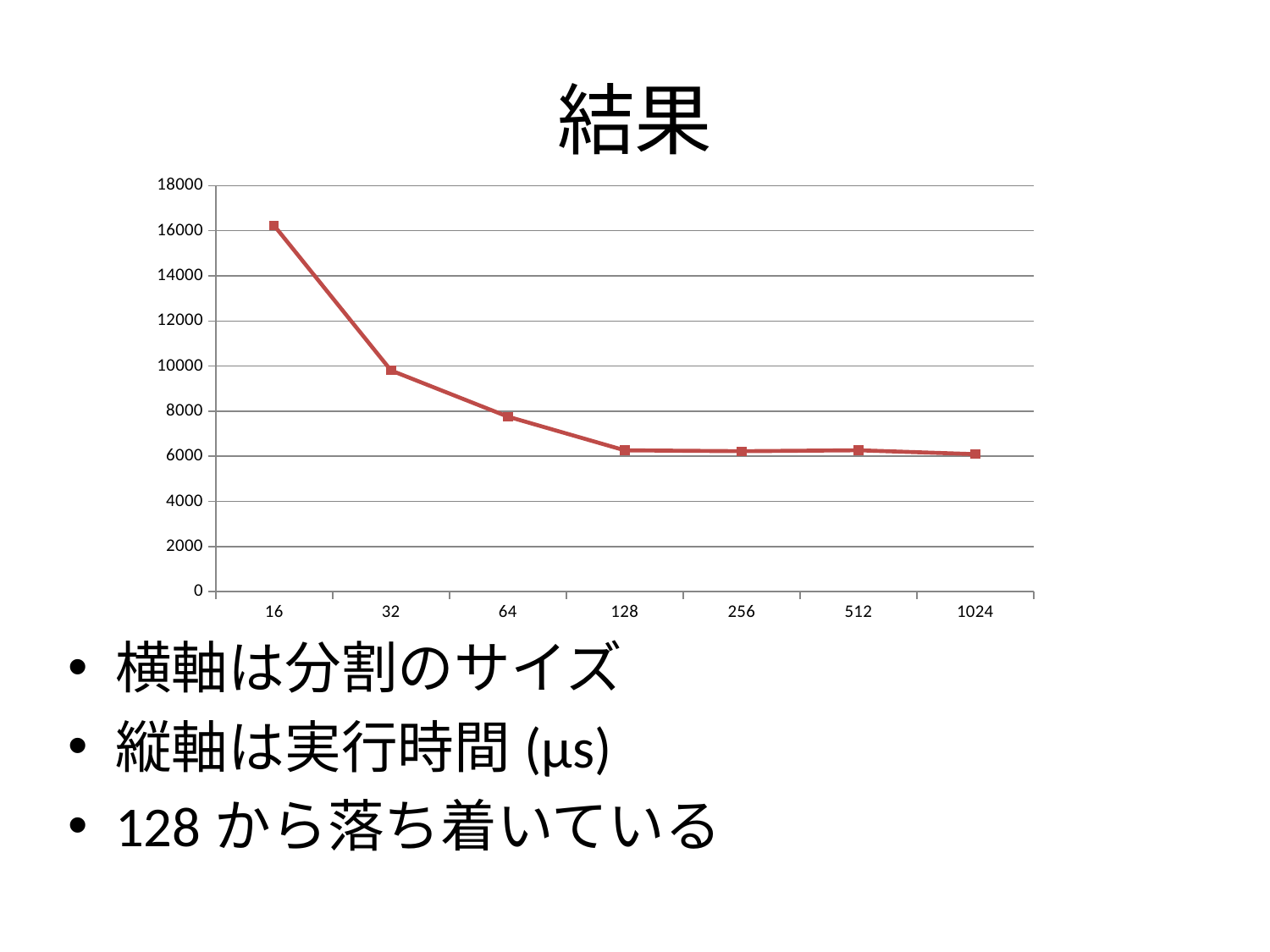

# 結果

### Chart

| Category |  |
|---|---|
| 16 | 16234.0 |
| 32 | 9806.0 |
| 64 | 7757.0 |
| 128 | 6265.0 |
| 256 | 6224.0 |
| 512 | 6267.0 |
| 1024 | 6094.0 |
横軸は分割のサイズ
縦軸は実行時間(μs)
128から落ち着いている